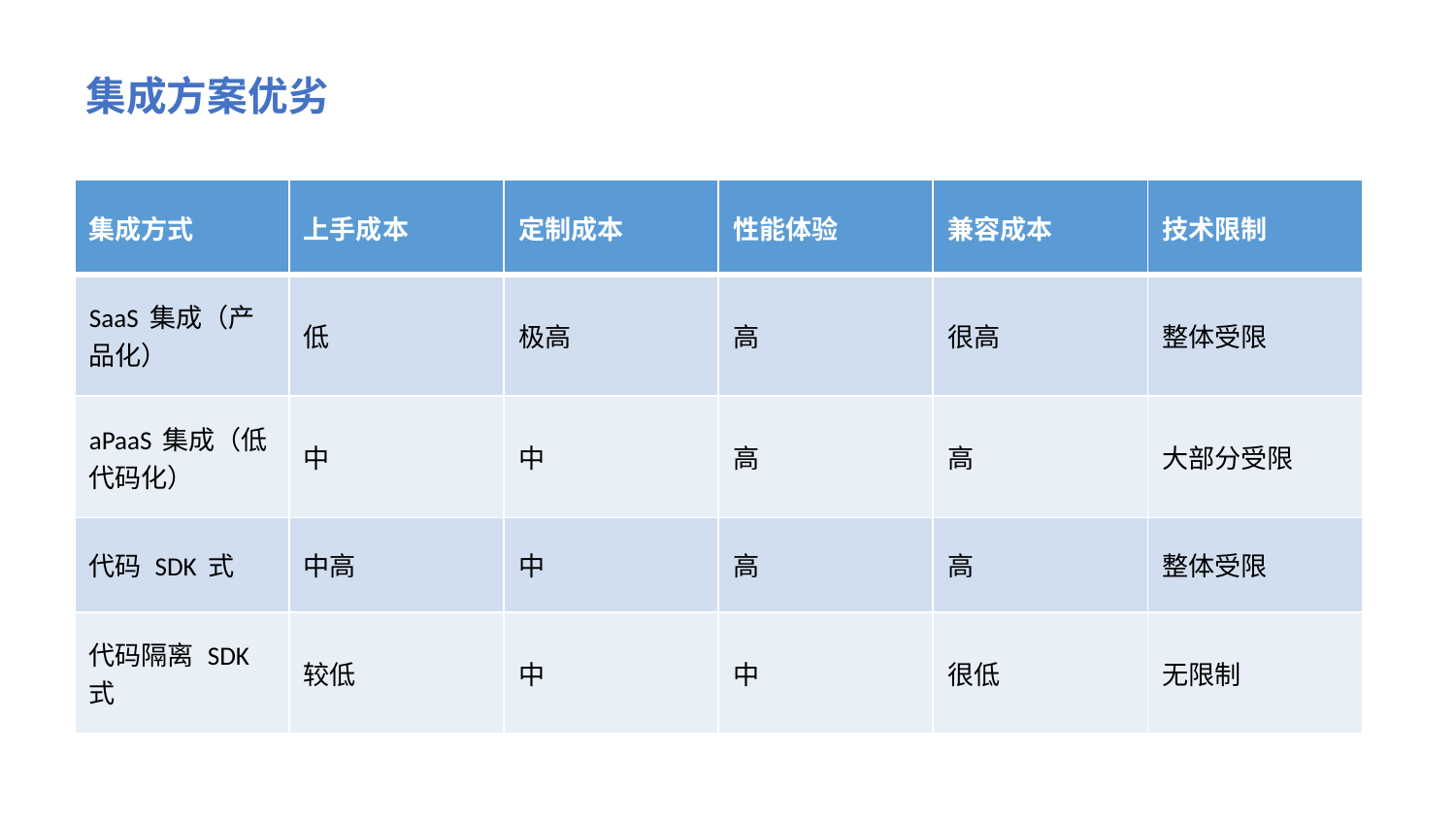

集成方案优劣
| 集成方式 | 上手成本 | 定制成本 | 性能体验 | 兼容成本 | 技术限制 |
| --- | --- | --- | --- | --- | --- |
| SaaS 集成（产品化） | 低 | 极高 | 高 | 很高 | 整体受限 |
| aPaaS 集成（低代码化） | 中 | 中 | 高 | 高 | 大部分受限 |
| 代码 SDK 式 | 中高 | 中 | 高 | 高 | 整体受限 |
| 代码隔离 SDK 式 | 较低 | 中 | 中 | 很低 | 无限制 |